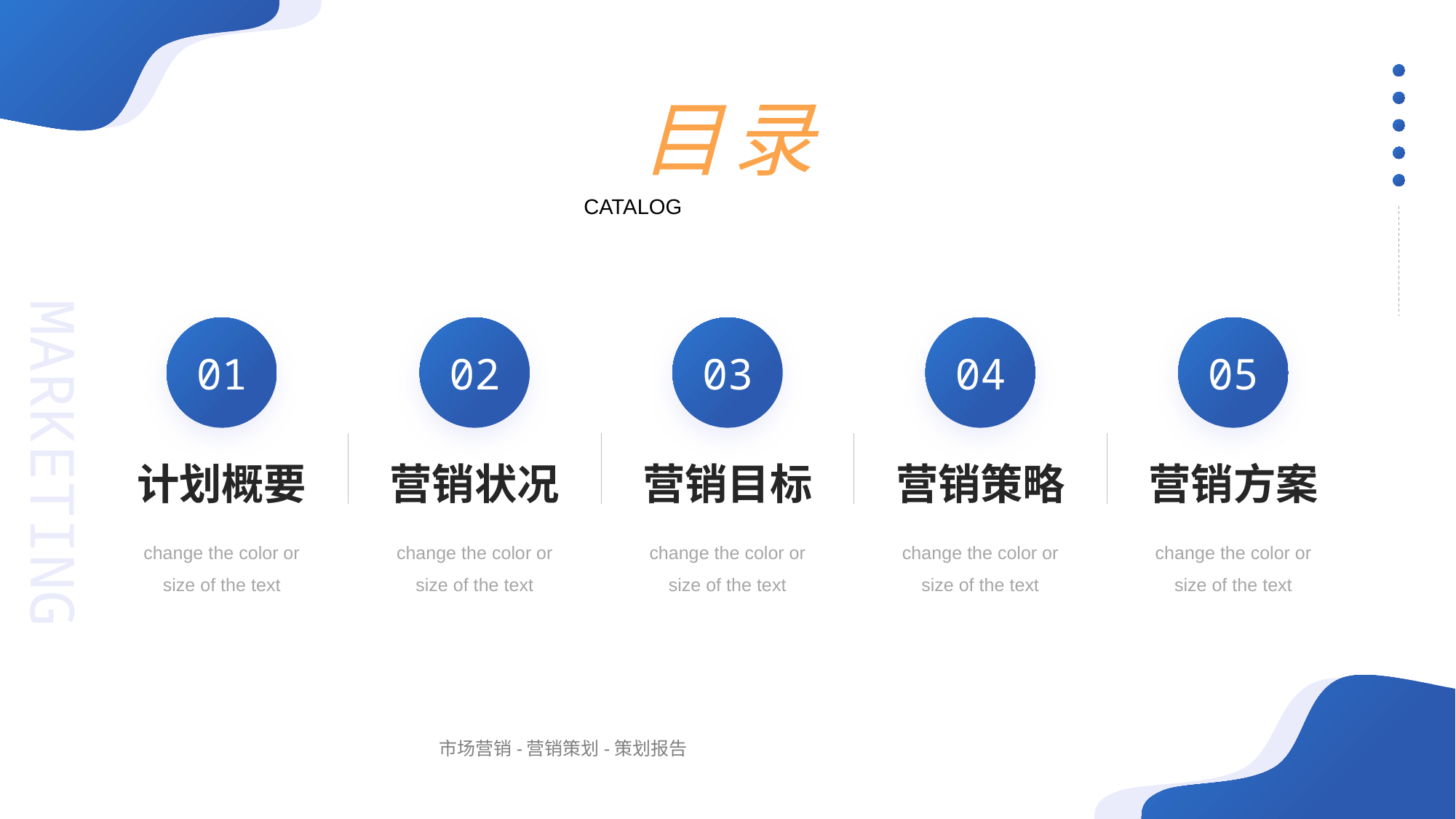

行业PPT模板http://www.1ppt.com/hangye/

目录
https://www.ypppt.com/
CATALOG
01
02
03
04
05
计划概要
营销状况
营销目标
营销策略
营销方案
MARKETING
change the color or size of the text
change the color or size of the text
change the color or size of the text
change the color or size of the text
change the color or size of the text

市场营销-营销策划-策划报告